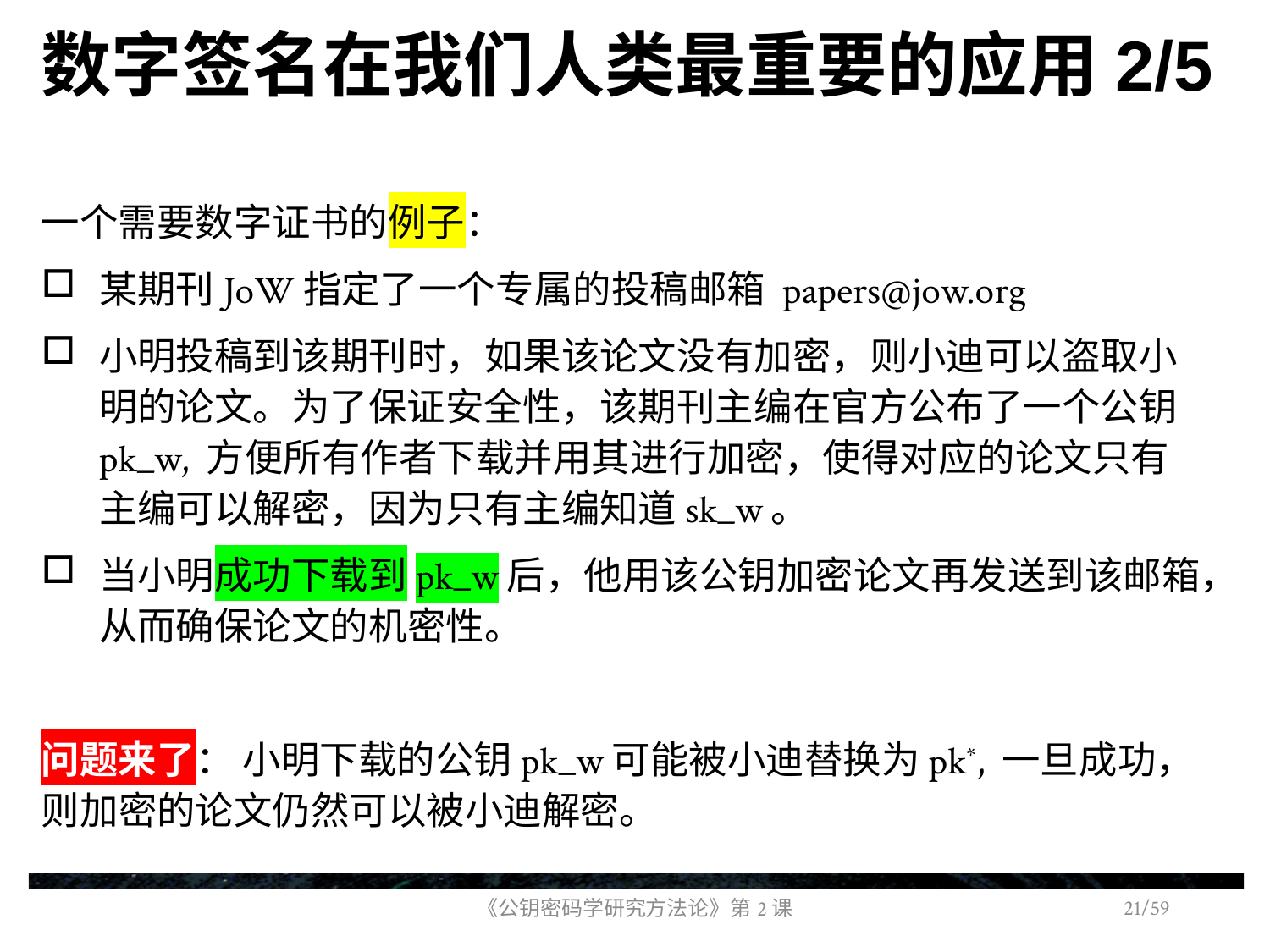

# 数字签名在我们人类最重要的应用2/5
一个需要数字证书的例子：
某期刊JoW指定了一个专属的投稿邮箱 papers@jow.org
小明投稿到该期刊时，如果该论文没有加密，则小迪可以盗取小明的论文。为了保证安全性，该期刊主编在官方公布了一个公钥pk_w, 方便所有作者下载并用其进行加密，使得对应的论文只有主编可以解密，因为只有主编知道sk_w。
当小明成功下载到pk_w后，他用该公钥加密论文再发送到该邮箱，从而确保论文的机密性。

问题来了： 小明下载的公钥pk_w可能被小迪替换为pk*, 一旦成功，则加密的论文仍然可以被小迪解密。
《公钥密码学研究方法论》第2课
21/59